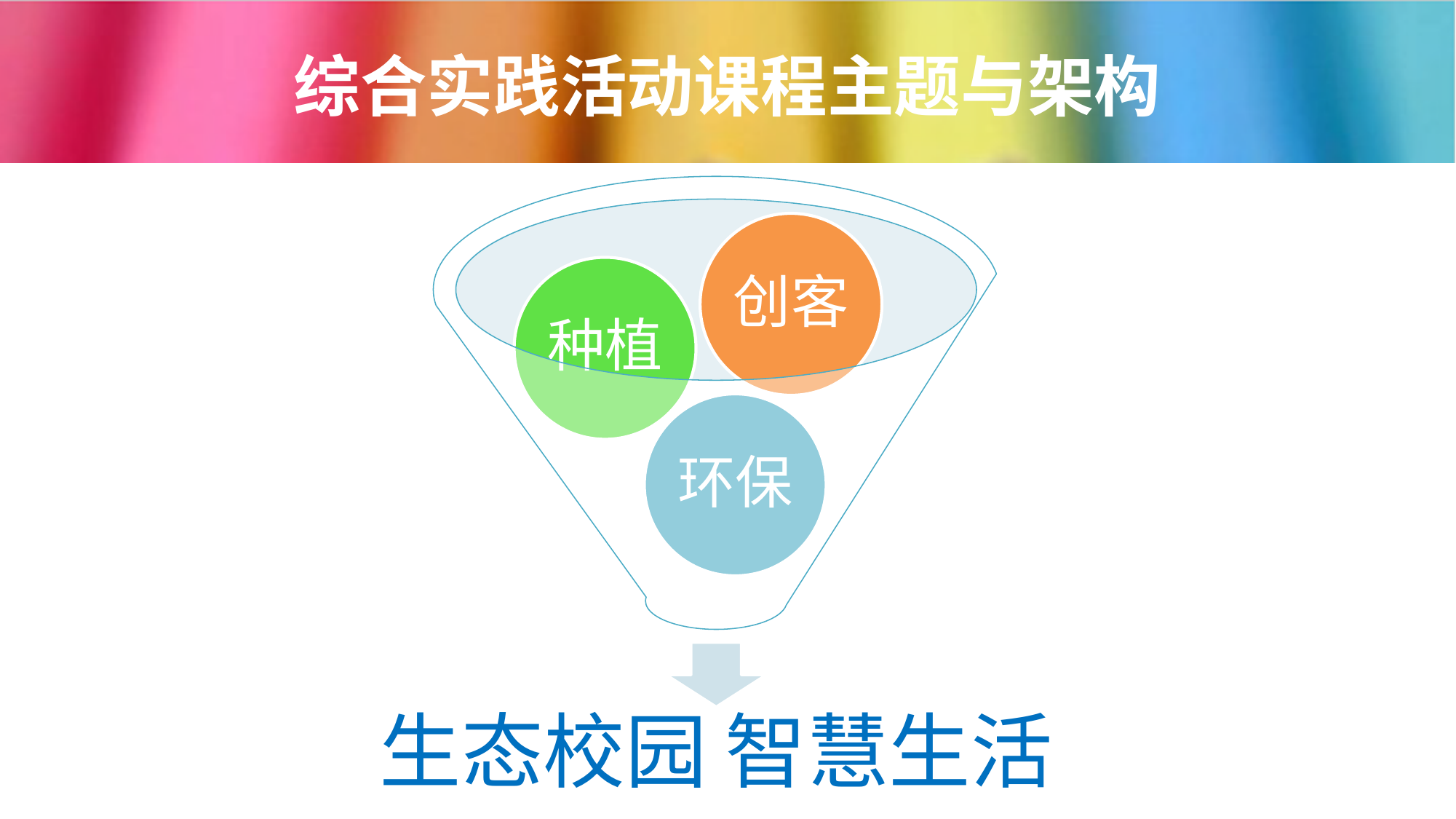

# 综合实践活动课程主题与架构
生态校园 智慧生活
环保
种植
创客